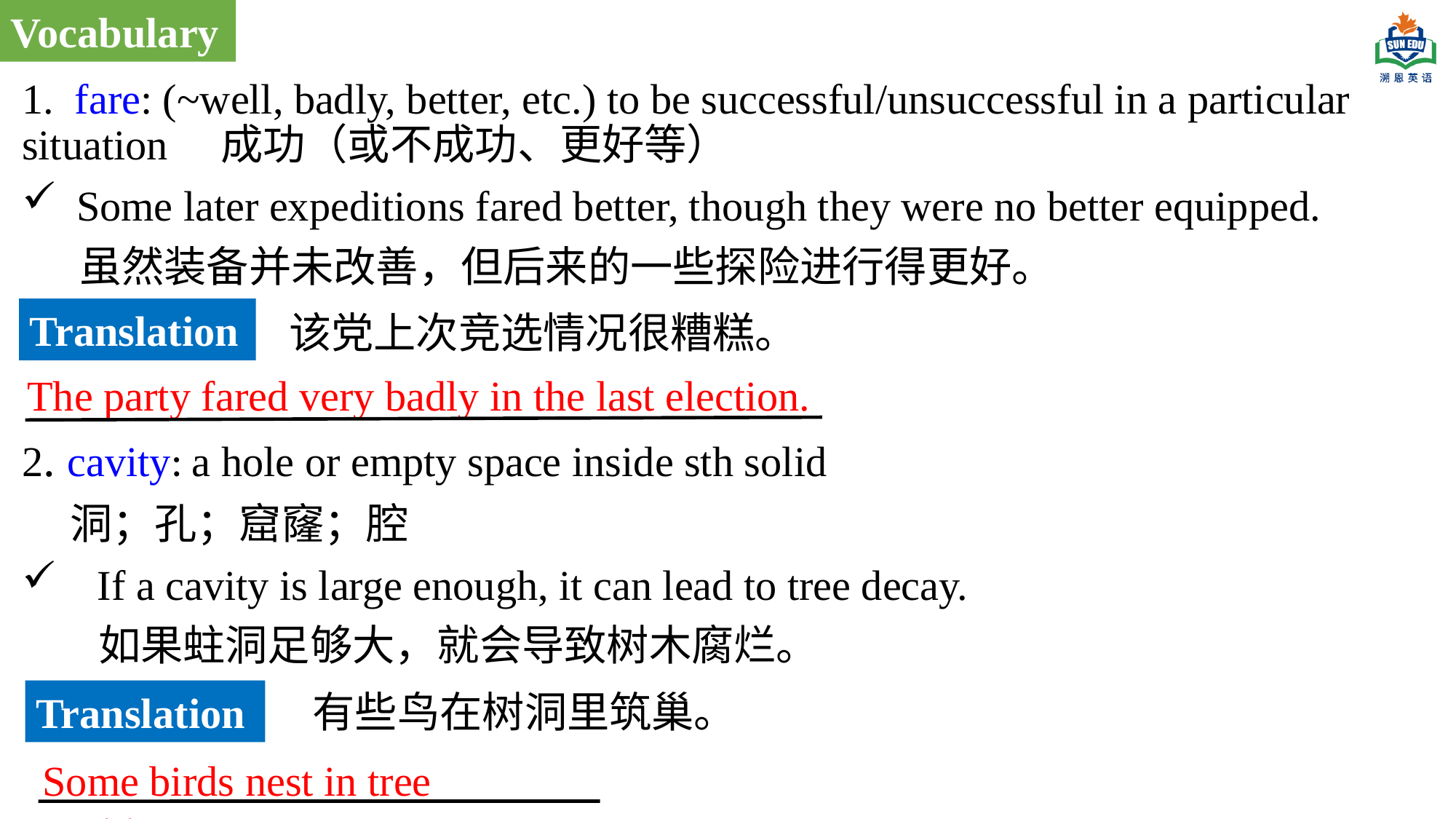

Vocabulary
1.  fare: (~well, badly, better, etc.) to be successful/unsuccessful in a particular situation    成功（或不成功、更好等）
Some later expeditions fared better, though they were no better equipped.
     虽然装备并未改善，但后来的一些探险进行得更好。

2. cavity: a hole or empty space inside sth solid
    洞；孔；窟窿；腔
  If a cavity is large enough, it can lead to tree decay.
       如果蛀洞足够大，就会导致树木腐烂。
Translation
该党上次竞选情况很糟糕。
The party fared very badly in the last election.
有些鸟在树洞里筑巢。
Translation
Some birds nest in tree cavities.